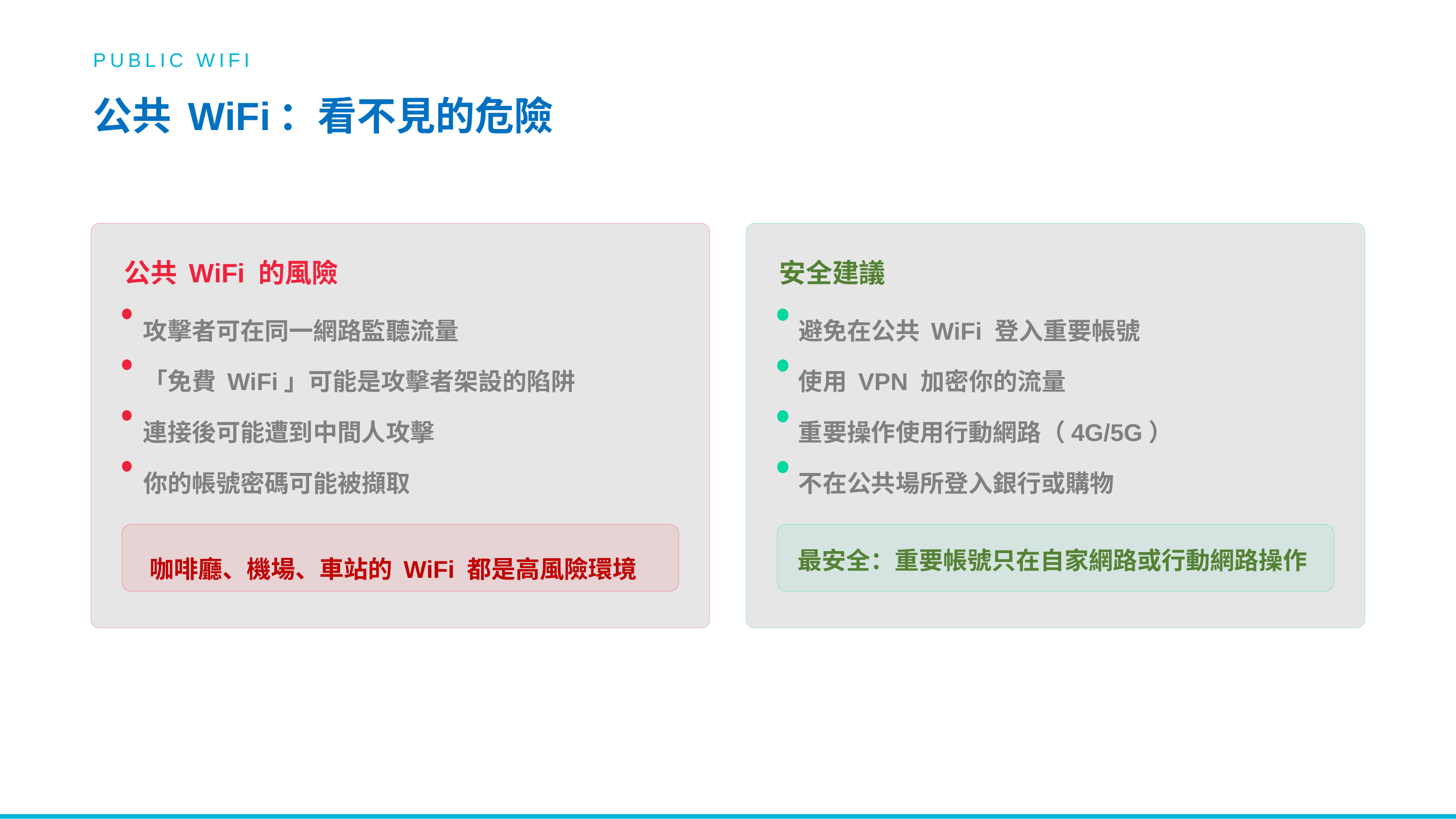

PUBLIC WIFI
公共 WiFi：看不見的危險

公共 WiFi 的風險
安全建議
攻擊者可在同一網路監聽流量
避免在公共 WiFi 登入重要帳號

「免費 WiFi」可能是攻擊者架設的陷阱
使用 VPN 加密你的流量

連接後可能遭到中間人攻擊
重要操作使用行動網路（4G/5G）

你的帳號密碼可能被擷取
不在公共場所登入銀行或購物

最安全：重要帳號只在自家網路或行動網路操作
咖啡廳、機場、車站的 WiFi 都是高風險環境